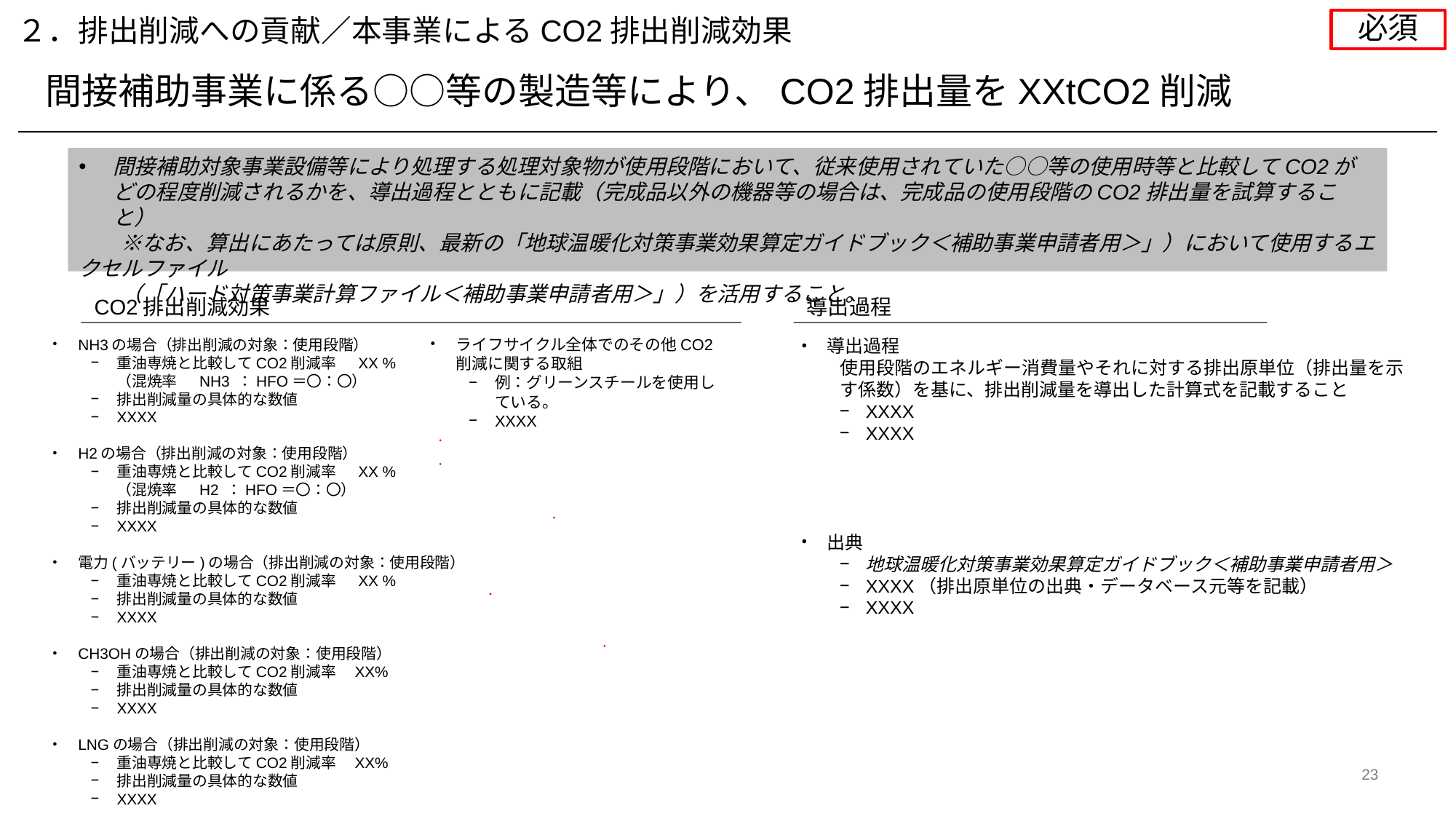

必須
２．排出削減への貢献／本事業によるCO2排出削減効果
間接補助事業に係る○○等の製造等により、CO2排出量をXXtCO2削減
間接補助対象事業設備等により処理する処理対象物が使用段階において、従来使用されていた○○等の使用時等と比較してCO2がどの程度削減されるかを、導出過程とともに記載（完成品以外の機器等の場合は、完成品の使用段階のCO2排出量を試算すること）
　　※なお、算出にあたっては原則、最新の「地球温暖化対策事業効果算定ガイドブック＜補助事業申請者用＞」）において使用するエクセルファイル
　　（「ハード対策事業計算ファイル＜補助事業申請者用＞」）を活用すること。
CO2排出削減効果
導出過程
ライフサイクル全体でのその他CO2削減に関する取組
例：グリーンスチールを使用している。
XXXX
導出過程
使用段階のエネルギー消費量やそれに対する排出原単位（排出量を示す係数）を基に、排出削減量を導出した計算式を記載すること
XXXX
XXXX

出典
地球温暖化対策事業効果算定ガイドブック＜補助事業申請者用＞
XXXX（排出原単位の出典・データベース元等を記載）
XXXX
NH3の場合（排出削減の対象：使用段階）
重油専焼と比較してCO2削減率　 XX %
（混焼率　 NH3 ：HFO＝〇：〇）
排出削減量の具体的な数値
XXXX

H2の場合（排出削減の対象：使用段階）
重油専焼と比較してCO2削減率　 XX %
（混焼率　 H2 ：HFO＝〇：〇）
排出削減量の具体的な数値
XXXX

電力(バッテリー)の場合（排出削減の対象：使用段階）
重油専焼と比較してCO2削減率　 XX %
排出削減量の具体的な数値
XXXX

CH3OHの場合（排出削減の対象：使用段階）
重油専焼と比較してCO2削減率　XX%
排出削減量の具体的な数値
XXXX

LNGの場合（排出削減の対象：使用段階）
重油専焼と比較してCO2削減率　XX%
排出削減量の具体的な数値
XXXX